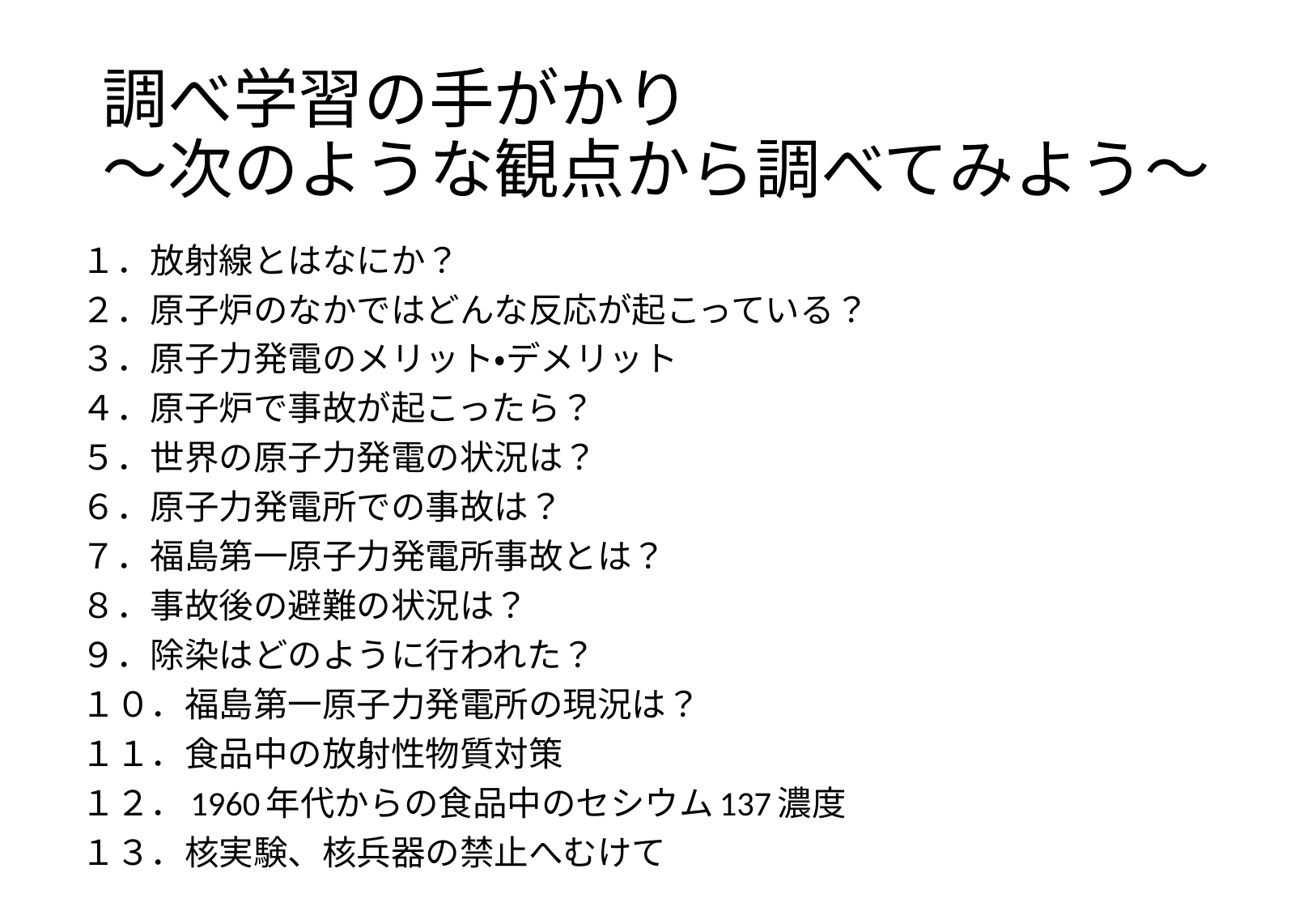

# 調べ学習の手がかり ～次のような観点から調べてみよう～
１．放射線とはなにか？
２．原子炉のなかではどんな反応が起こっている？
３．原子力発電のメリット・デメリット
４．原子炉で事故が起こったら？
５．世界の原子力発電の状況は？
６．原子力発電所での事故は？
７．福島第一原子力発電所事故とは？
８．事故後の避難の状況は？
９．除染はどのように行われた？
１０．福島第一原子力発電所の現況は？
１１．食品中の放射性物質対策
１２．1960年代からの食品中のセシウム137濃度
１３．核実験、核兵器の禁止へむけて